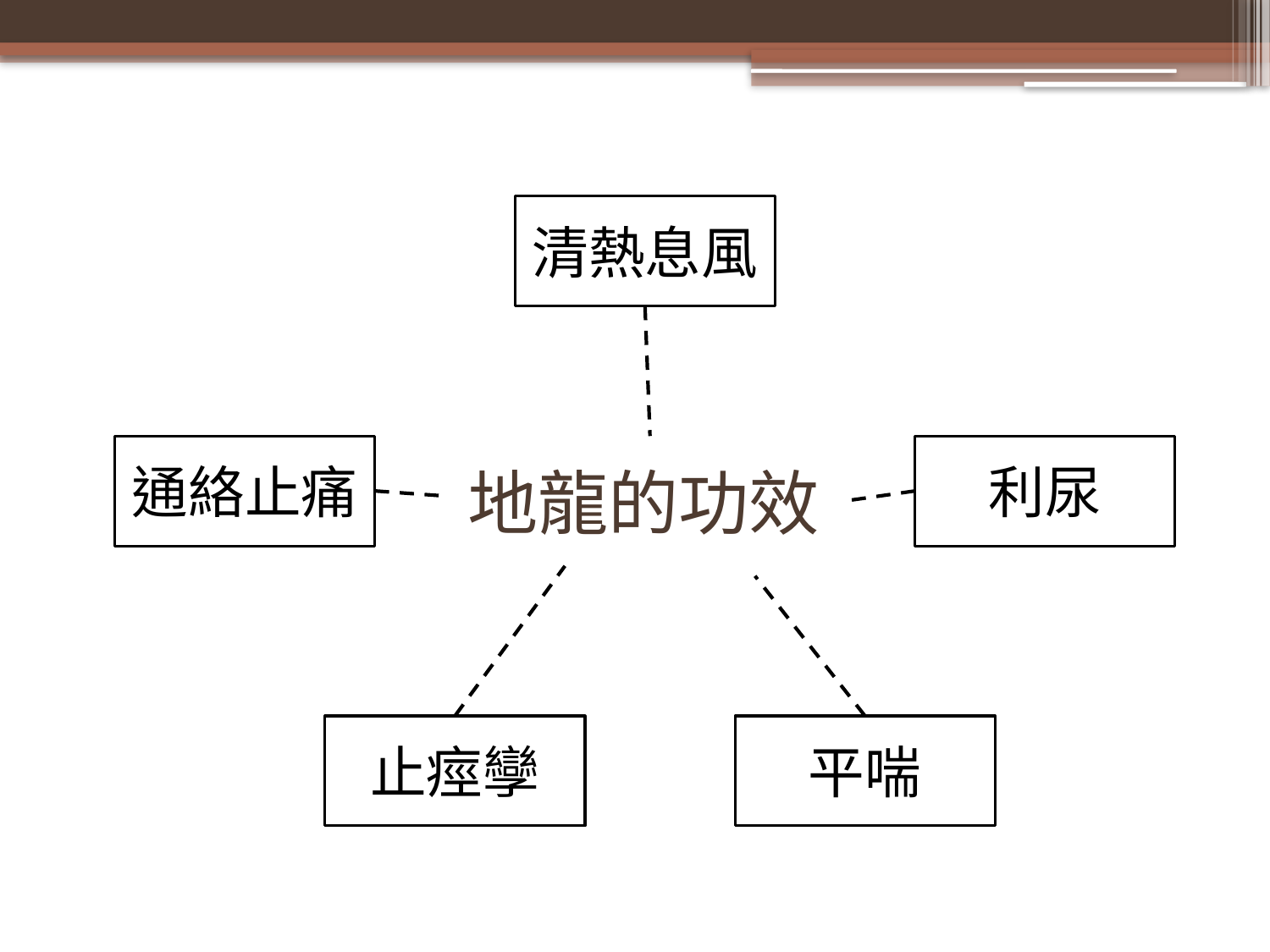

清熱息風
通絡止痛
# 地龍的功效
利尿
止痙孿
平喘